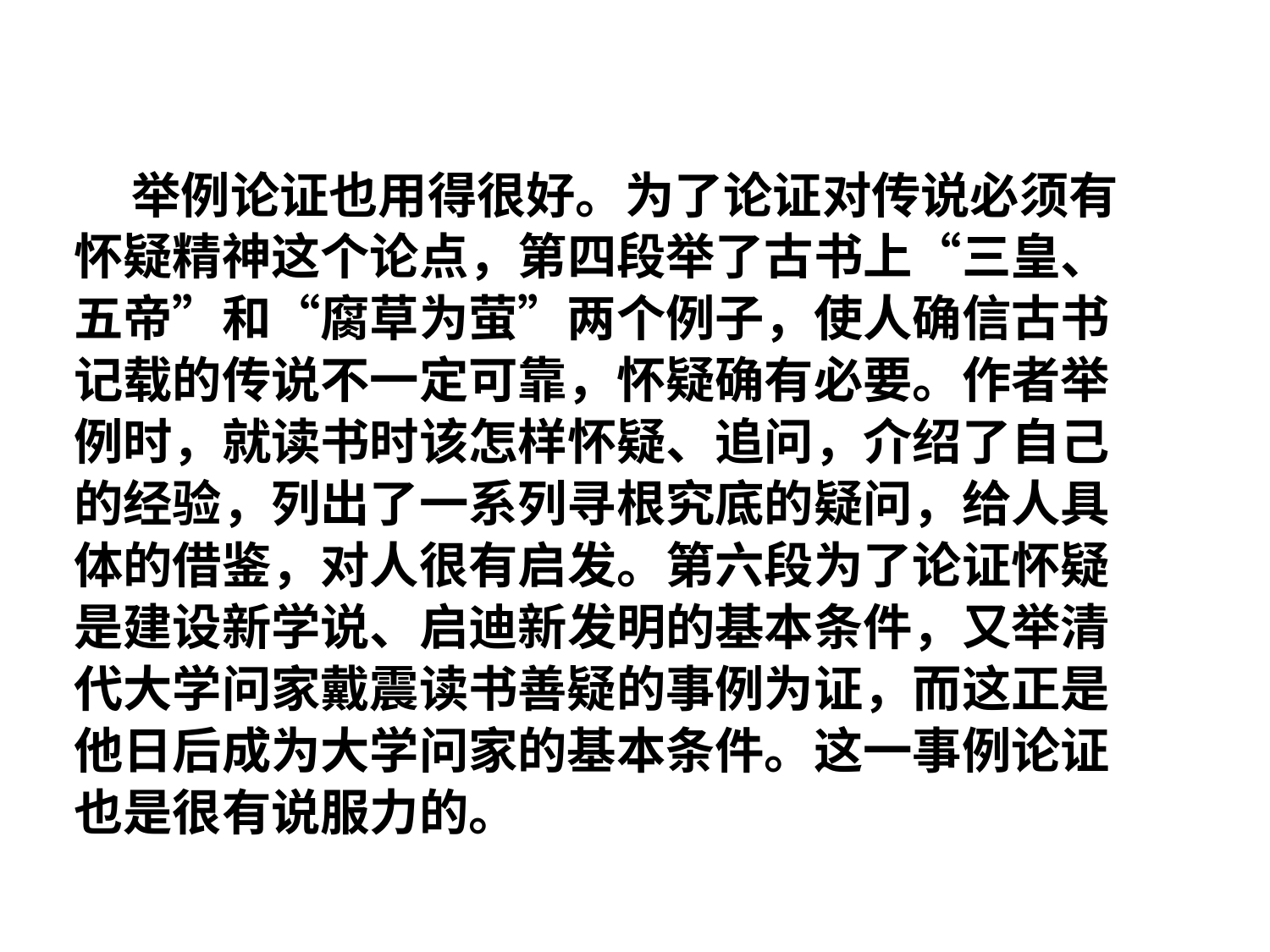

举例论证也用得很好。为了论证对传说必须有怀疑精神这个论点，第四段举了古书上“三皇、五帝”和“腐草为萤”两个例子，使人确信古书记载的传说不一定可靠，怀疑确有必要。作者举例时，就读书时该怎样怀疑、追问，介绍了自己的经验，列出了一系列寻根究底的疑问，给人具体的借鉴，对人很有启发。第六段为了论证怀疑是建设新学说、启迪新发明的基本条件，又举清代大学问家戴震读书善疑的事例为证，而这正是他日后成为大学问家的基本条件。这一事例论证也是很有说服力的。